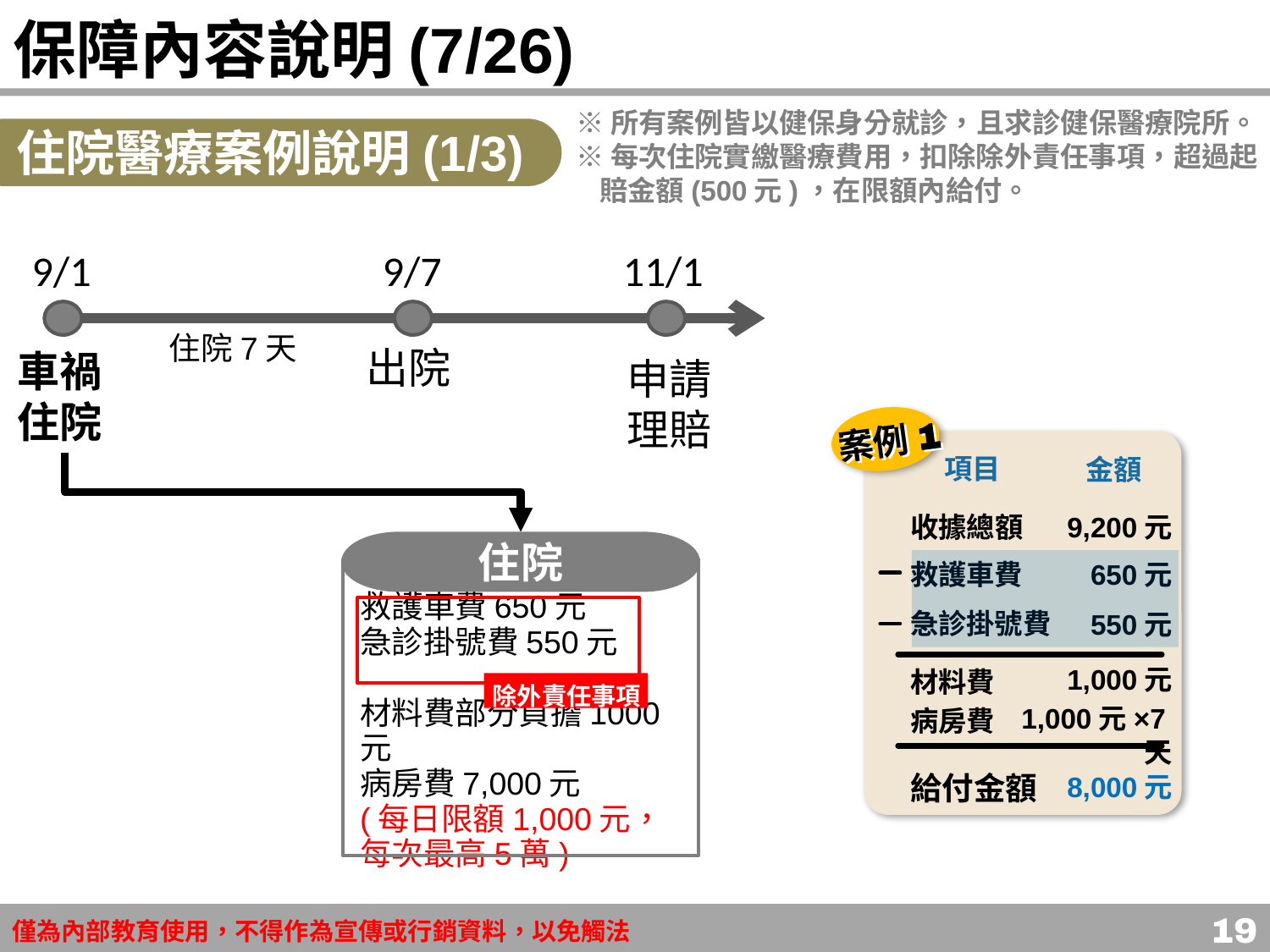

# 保障內容說明(7/26)
※所有案例皆以健保身分就診，且求診健保醫療院所。
※每次住院實繳醫療費用，扣除除外責任事項，超過起賠金額(500元)，在限額內給付。
住院醫療案例說明(1/3)

9/7

11/1

9/1

住院7天
出院
車禍
住院
申請
理賠

案例1
案例1

項目
金額
收據總額
9,200元
住院

救護車費650元
急診掛號費550元

材料費部分負擔1000元
病房費7,000元
(每日限額1,000元，每次最高5萬)

除外責任事項

救護車費
650元
急診掛號費
550元
1,000元
材料費
1,000元×7天
病房費
給付金額
8,000元
19